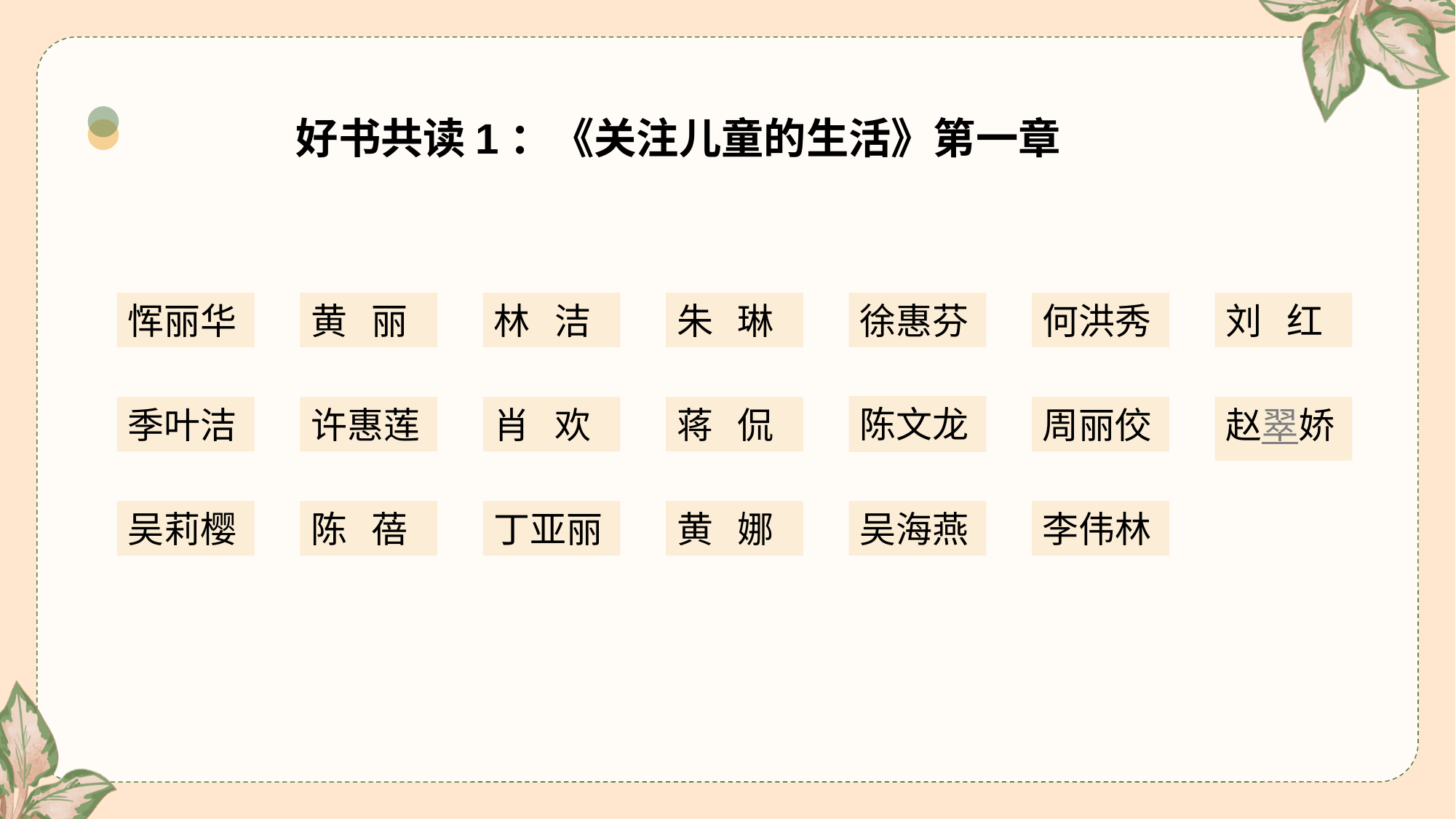

好书共读1：《关注儿童的生活》第一章
恽丽华
黄   丽
林   洁
朱   琳
徐惠芬
何洪秀
刘   红
陈文龙
季叶洁
许惠莲
肖   欢
蒋   侃
周丽佼
赵翠娇
吴莉樱
陈   蓓
丁亚丽
黄   娜
吴海燕
李伟林